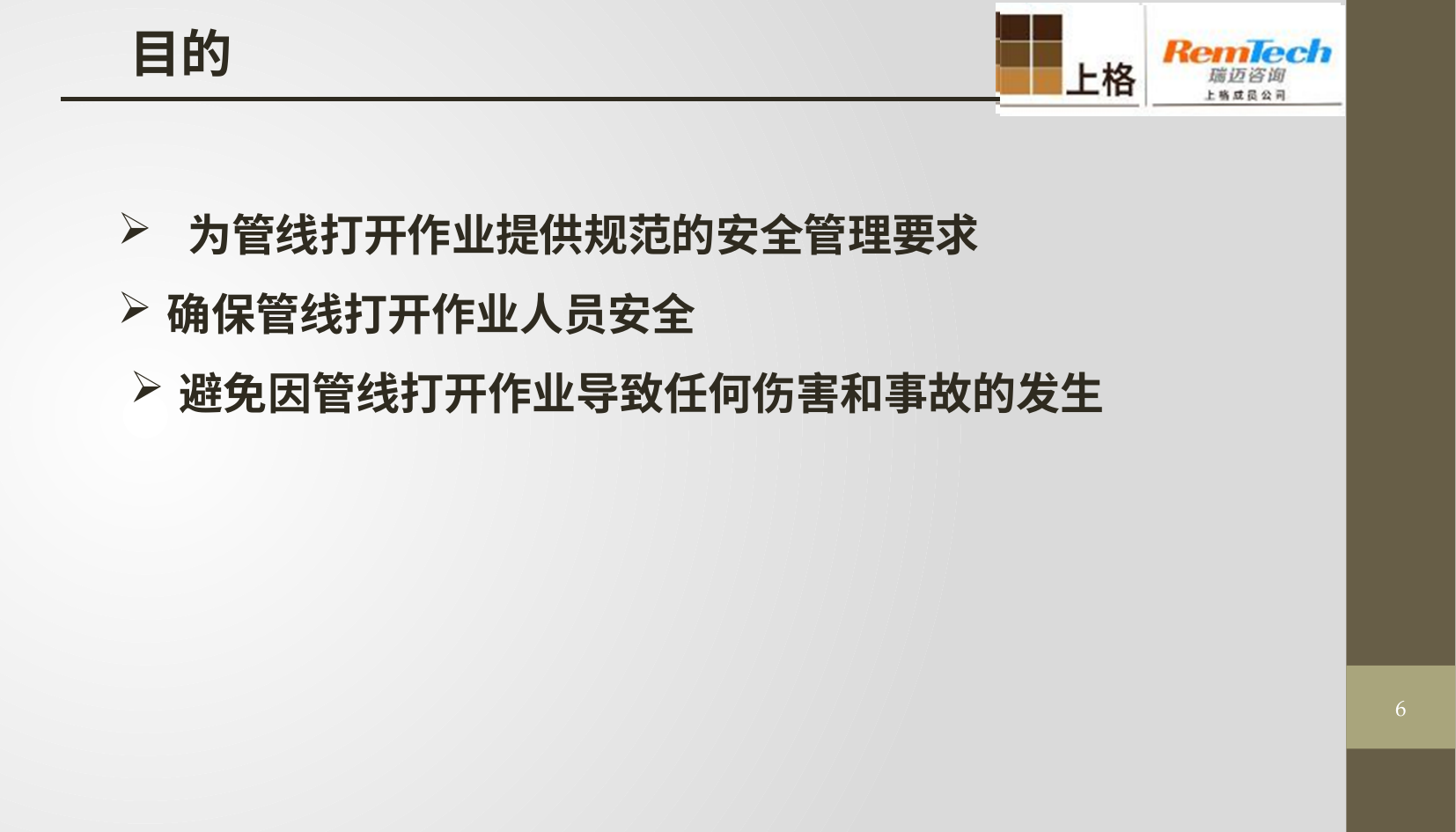

目的
 为管线打开作业提供规范的安全管理要求
确保管线打开作业人员安全
避免因管线打开作业导致任何伤害和事故的发生